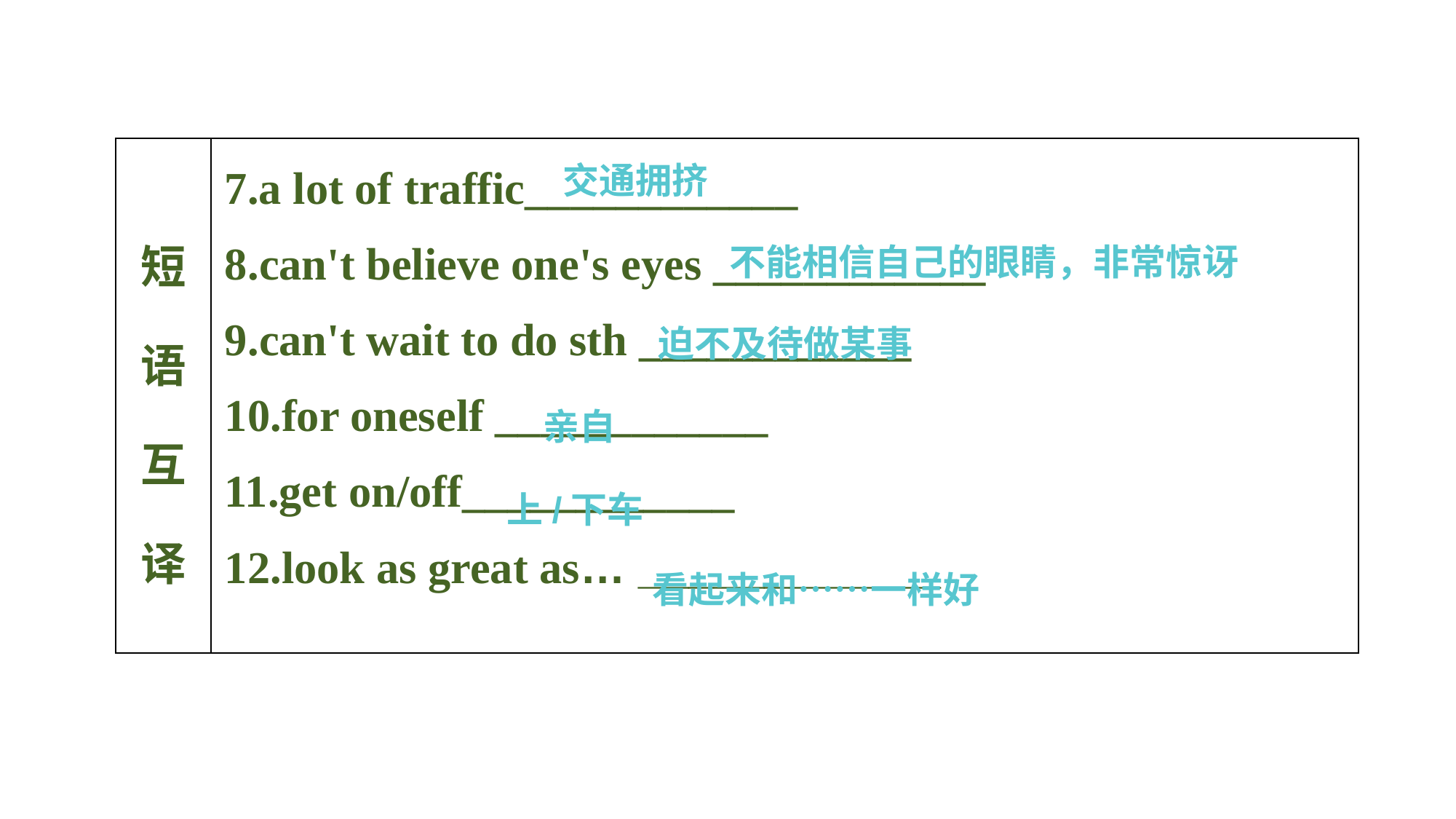

| 短语互译 | 7.a lot of traffic\_\_\_\_\_\_\_\_\_\_\_\_ 8.can't believe one's eyes \_\_\_\_\_\_\_\_\_\_\_\_ 9.can't wait to do sth \_\_\_\_\_\_\_\_\_\_\_\_ 10.for oneself \_\_\_\_\_\_\_\_\_\_\_\_ 11.get on/off\_\_\_\_\_\_\_\_\_\_\_\_ 12.look as great as… \_\_\_\_\_\_\_\_\_\_\_\_ |
| --- | --- |
交通拥挤
不能相信自己的眼睛，非常惊讶
迫不及待做某事
亲自
上/下车
看起来和……一样好